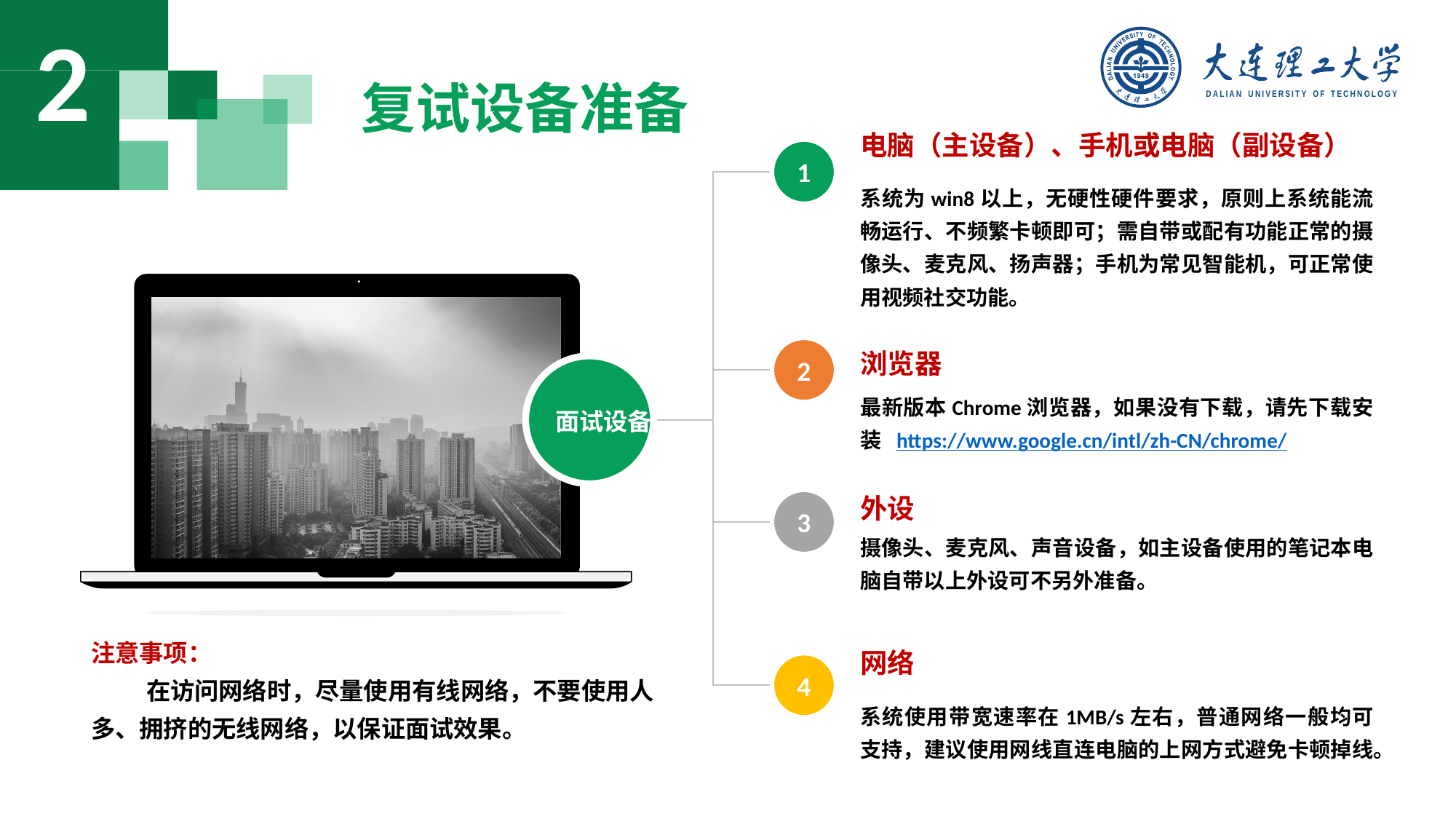

2

DALIAN
UNIVERSITY
OF
TECHNOLOGY
复试设备准备
电脑（主设备）、手机或电脑（副设备）
1
系统为win8以上，无硬性硬件要求，原则上系统能流畅运行、不频繁卡顿即可；需自带或配有功能正常的摄像头、麦克风、扬声器；手机为常见智能机，可正常使用视频社交功能。

2
浏览器
面试设备
最新版本Chrome浏览器，如果没有下载，请先下载安装  https://www.google.cn/intl/zh-CN/chrome/
外设
3
摄像头、麦克风、声音设备，如主设备使用的笔记本电脑自带以上外设可不另外准备。

网络
4
系统使用带宽速率在1MB/s左右，普通网络一般均可支持，建议使用网线直连电脑的上网方式避免卡顿掉线。
注意事项：
         在访问网络时，尽量使用有线网络，不要使用人多、拥挤的无线网络，以保证面试效果。